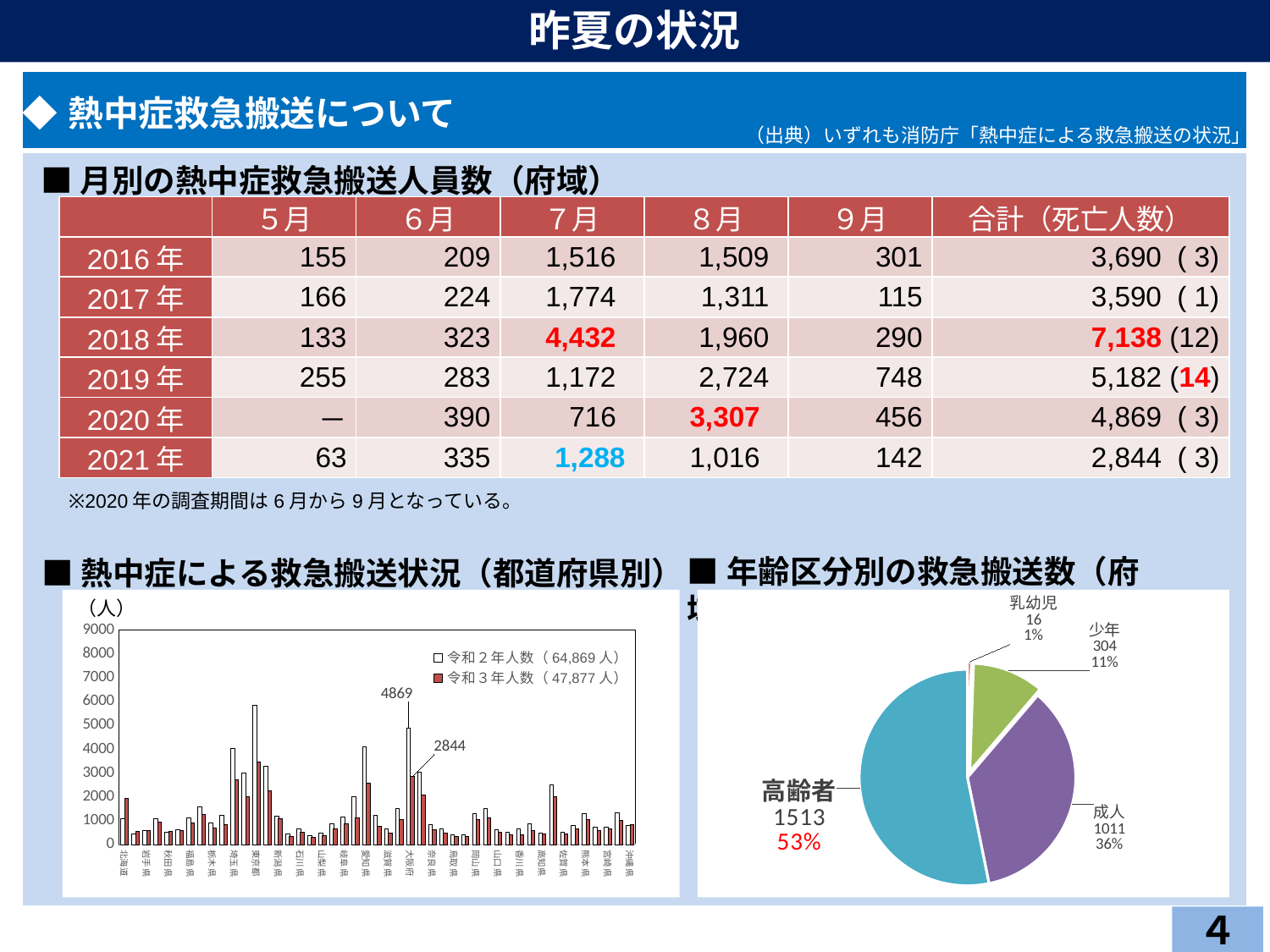

昨夏の状況
| ◆熱中症救急搬送について |
| --- |
|  |
（出典）いずれも消防庁「熱中症による救急搬送の状況」
■月別の熱中症救急搬送人員数（府域）
|  | ５月 | ６月 | ７月 | ８月 | ９月 | 合計（死亡人数） |
| --- | --- | --- | --- | --- | --- | --- |
| 2016年 | 155 | 209 | 1,516 | 1,509 | 301 | 3,690 ( 3) |
| 2017年 | 166 | 224 | 1,774 | 1,311 | 115 | 3,590 ( 1) |
| 2018年 | 133 | 323 | 4,432 | 1,960 | 290 | 7,138 (12) |
| 2019年 | 255 | 283 | 1,172 | 2,724 | 748 | 5,182 (14) |
| 2020年 | － | 390 | 716 | 3,307 | 456 | 4,869 ( 3) |
| 2021年 | 63 | 335 | 1,288 | 1,016 | 142 | 2,844 ( 3) |
※2020年の調査期間は6月から9月となっている。
■年齢区分別の救急搬送数（府域）
■熱中症による救急搬送状況（都道府県別）

### Chart

| Category | 令和２年人数（64,869人） | 令和３年人数（47,877人） |
|---|---|---|
| 北海道 | 1088.0 | 1946.0 |
| 青森県 | 428.0 | 549.0 |
| 岩手県 | 597.0 | 603.0 |
| 宮城県 | 1073.0 | 955.0 |
| 秋田県 | 505.0 | 554.0 |
| 山形県 | 608.0 | 597.0 |
| 福島県 | 1109.0 | 919.0 |
| 茨城県 | 1580.0 | 1259.0 |
| 栃木県 | 923.0 | 712.0 |
| 群馬県 | 1228.0 | 830.0 |
| 埼玉県 | 4028.0 | 2702.0 |
| 千葉県 | 3009.0 | 2003.0 |
| 東京都 | 5838.0 | 3446.0 |
| 神奈川県 | 3293.0 | 2244.0 |
| 新潟県 | 1183.0 | 1092.0 |
| 富山県 | 455.0 | 348.0 |
| 石川県 | 652.0 | 526.0 |
| 福井県 | 364.0 | 291.0 |
| 山梨県 | 467.0 | 359.0 |
| 長野県 | 879.0 | 664.0 |
| 岐阜県 | 1158.0 | 862.0 |
| 静岡県 | 2009.0 | 1106.0 |
| 愛知県 | 4101.0 | 2592.0 |
| 三重県 | 1231.0 | 753.0 |
| 滋賀県 | 650.0 | 478.0 |
| 京都府 | 1509.0 | 1054.0 |
| 大阪府 | 4869.0 | 2844.0 |
| 兵庫県 | 3039.0 | 2094.0 |
| 奈良県 | 843.0 | 608.0 |
| 和歌山県 | 663.0 | 471.0 |
| 鳥取県 | 415.0 | 345.0 |
| 島根県 | 410.0 | 332.0 |
| 岡山県 | 1310.0 | 1037.0 |
| 広島県 | 1511.0 | 1126.0 |
| 山口県 | 611.0 | 499.0 |
| 徳島県 | 499.0 | 407.0 |
| 香川県 | 658.0 | 400.0 |
| 愛媛県 | 876.0 | 585.0 |
| 高知県 | 473.0 | 429.0 |
| 福岡県 | 2503.0 | 2017.0 |
| 佐賀県 | 518.0 | 447.0 |
| 長崎県 | 789.0 | 676.0 |
| 熊本県 | 1311.0 | 1046.0 |
| 大分県 | 736.0 | 598.0 |
| 宮崎県 | 737.0 | 643.0 |
| 鹿児島県 | 1329.0 | 997.0 |
| 沖縄県 | 804.0 | 832.0 |
（人）

### Chart

| Category |  |
|---|---|
| 新生児 | 0.0 |
| 乳幼児 | 16.0 |
| 少年 | 304.0 |
| 成人 | 1011.0 |
| 高齢者 | 1513.0 |
４